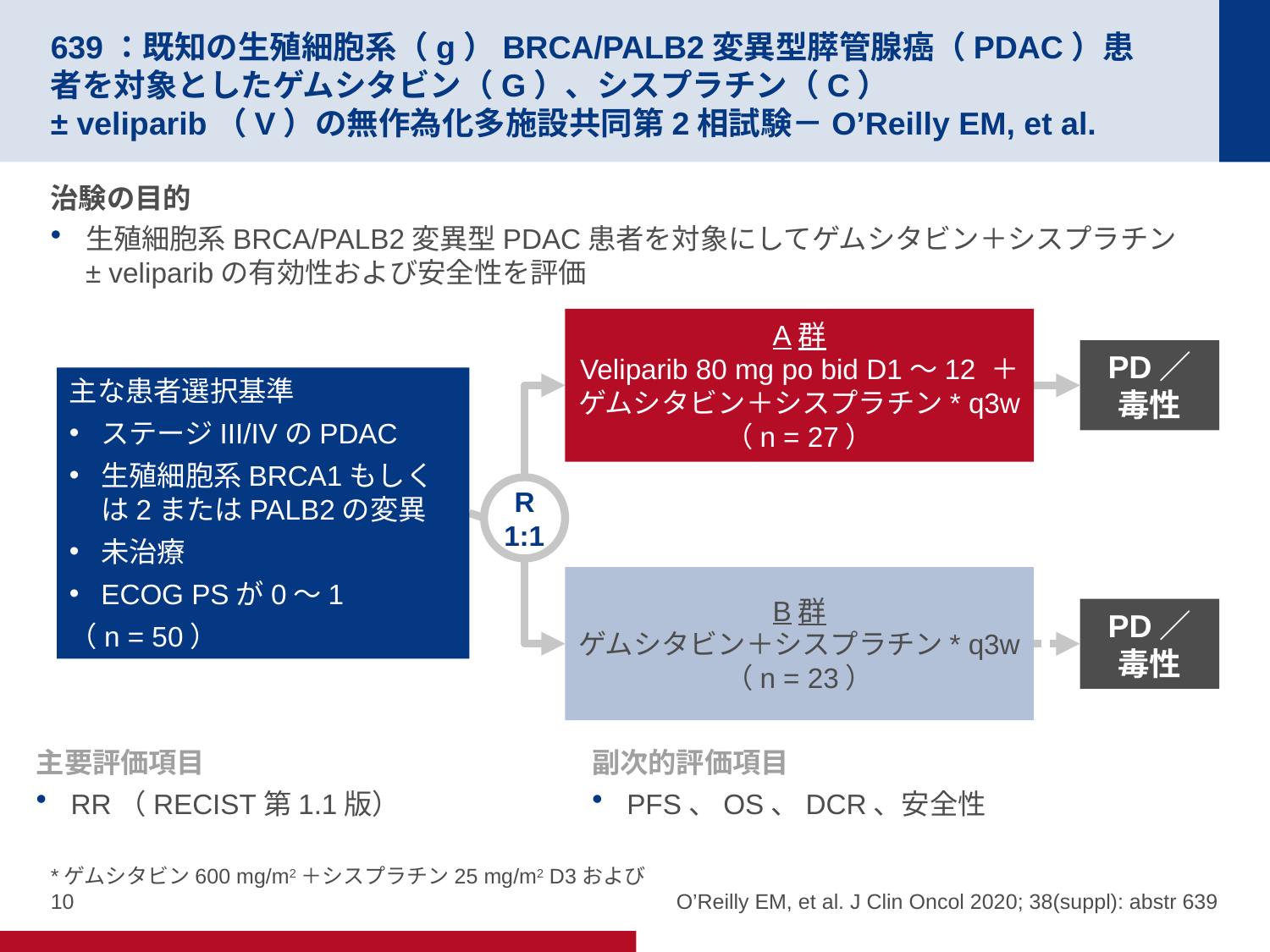

# 639：既知の生殖細胞系（g）BRCA/PALB2変異型膵管腺癌（PDAC）患者を対象としたゲムシタビン（G）、シスプラチン（C）± veliparib（V）の無作為化多施設共同第2相試験－O’Reilly EM, et al.
治験の目的
生殖細胞系BRCA/PALB2変異型PDAC患者を対象にしてゲムシタビン＋シスプラチン± veliparibの有効性および安全性を評価
A群
Veliparib 80 mg po bid D1～12 ＋ゲムシタビン＋シスプラチン* q3w
（n = 27）
PD／
毒性
主な患者選択基準
ステージIII/IVのPDAC
生殖細胞系BRCA1もしくは2またはPALB2の変異
未治療
ECOG PSが0～1
（n = 50）
R
1:1
B群
ゲムシタビン＋シスプラチン* q3w
（n = 23）
PD／
毒性
主要評価項目
RR（RECIST第1.1版）

副次的評価項目
PFS、OS、DCR、安全性
*ゲムシタビン600 mg/m2＋シスプラチン25 mg/m2 D3および10
O’Reilly EM, et al. J Clin Oncol 2020; 38(suppl): abstr 639